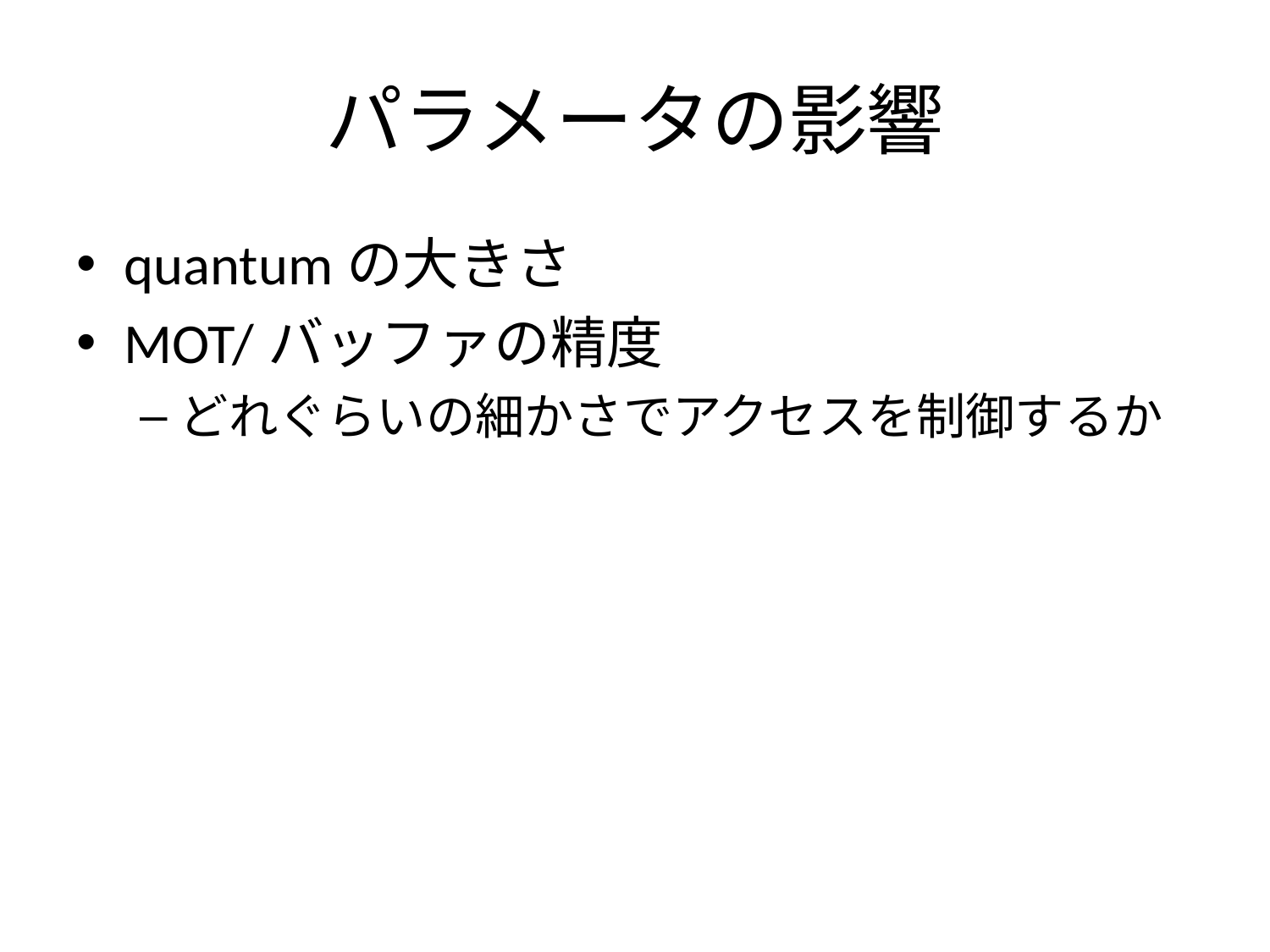

# パラメータの影響
quantumの大きさ
MOT/バッファの精度
どれぐらいの細かさでアクセスを制御するか